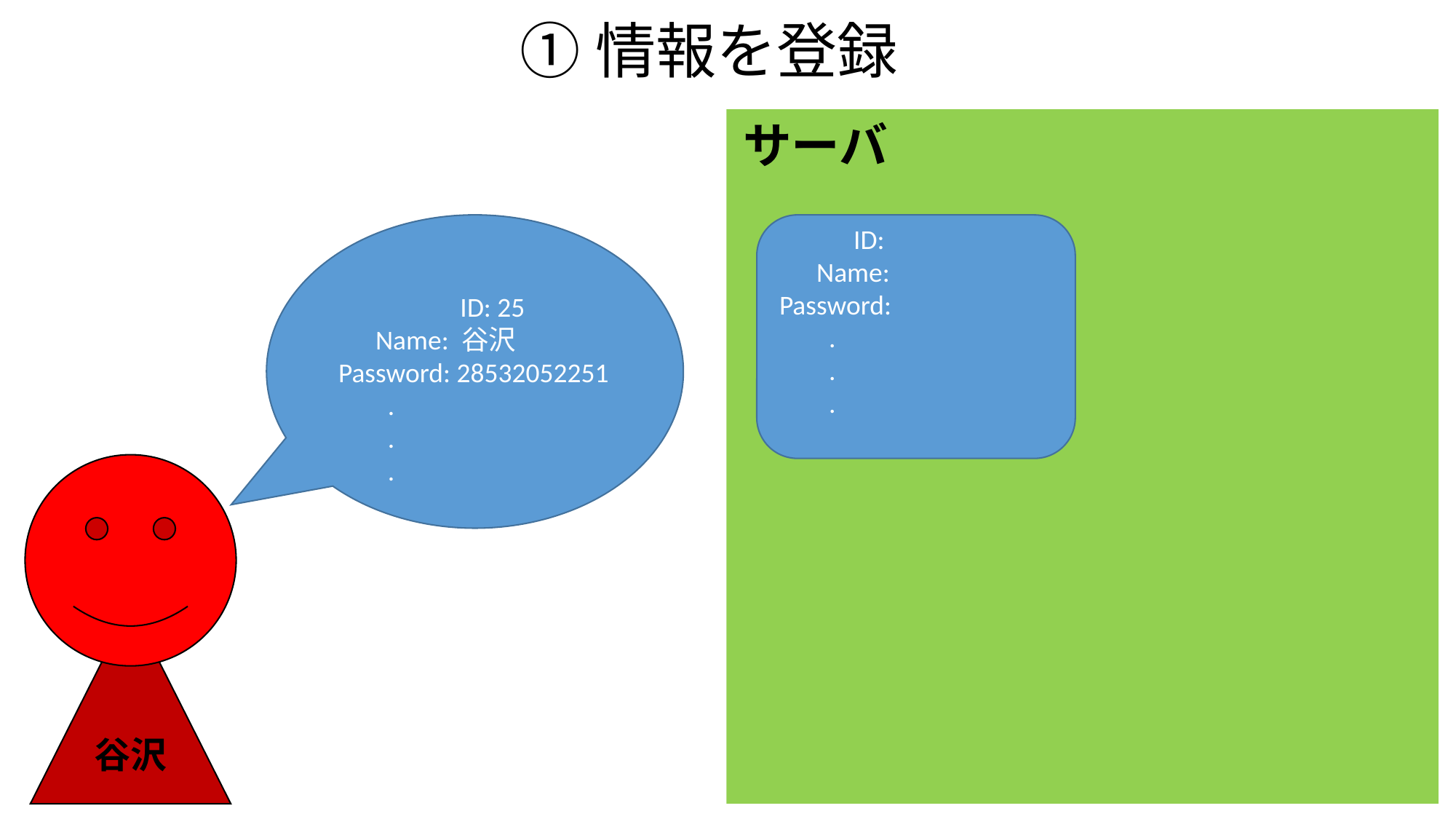

①情報を登録

サーバ

　　　　 ID: 25
      Name: 谷沢
Password: 28532052251
        .
        .
        .
            ID:
      Name:
Password:
        .
        .
        .

谷沢